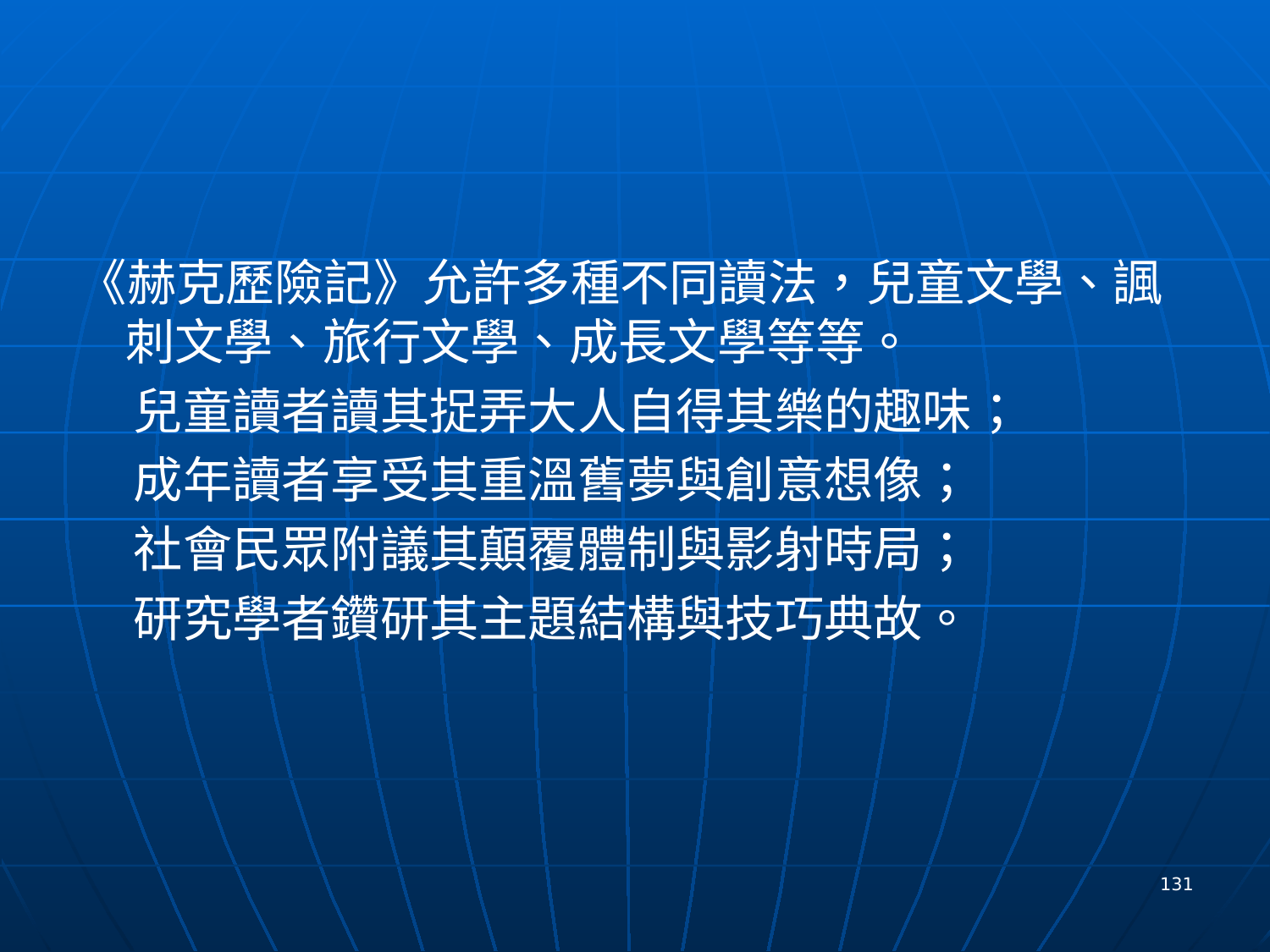

#

《赫克歷險記》允許多種不同讀法，兒童文學、諷刺文學、旅行文學、成長文學等等。
    兒童讀者讀其捉弄大人自得其樂的趣味；
    成年讀者享受其重溫舊夢與創意想像；
    社會民眾附議其顛覆體制與影射時局；
    研究學者鑽研其主題結構與技巧典故。

131